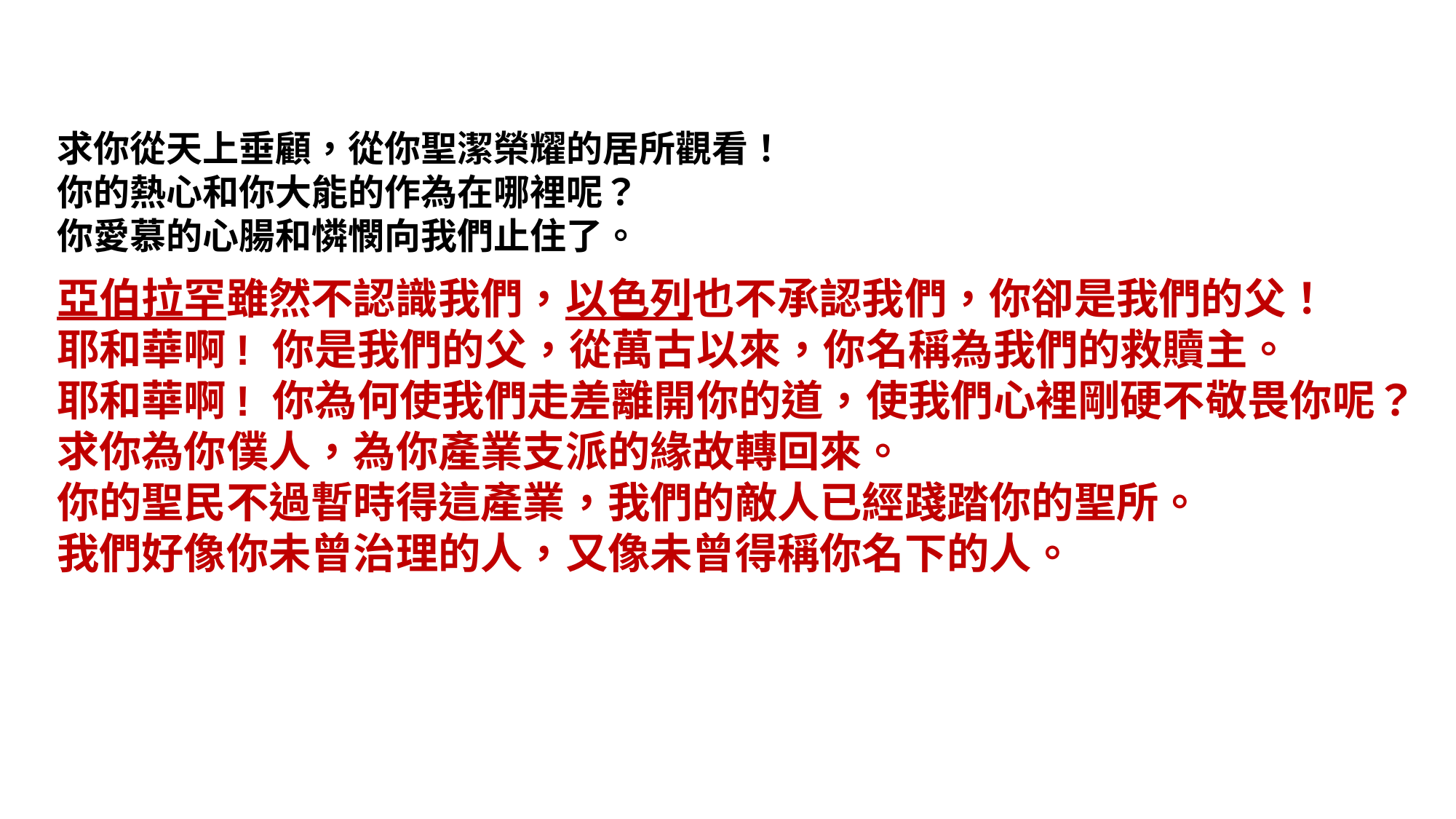

求你從天上垂顧，從你聖潔榮耀的居所觀看！
你的熱心和你大能的作為在哪裡呢？
你愛慕的心腸和憐憫向我們止住了。

亞伯拉罕雖然不認識我們，以色列也不承認我們，你卻是我們的父！
耶和華啊! 你是我們的父，從萬古以來，你名稱為我們的救贖主。
耶和華啊! 你為何使我們走差離開你的道，使我們心裡剛硬不敬畏你呢？
求你為你僕人，為你產業支派的緣故轉回來。
你的聖民不過暫時得這產業，我們的敵人已經踐踏你的聖所。
我們好像你未曾治理的人，又像未曾得稱你名下的人。